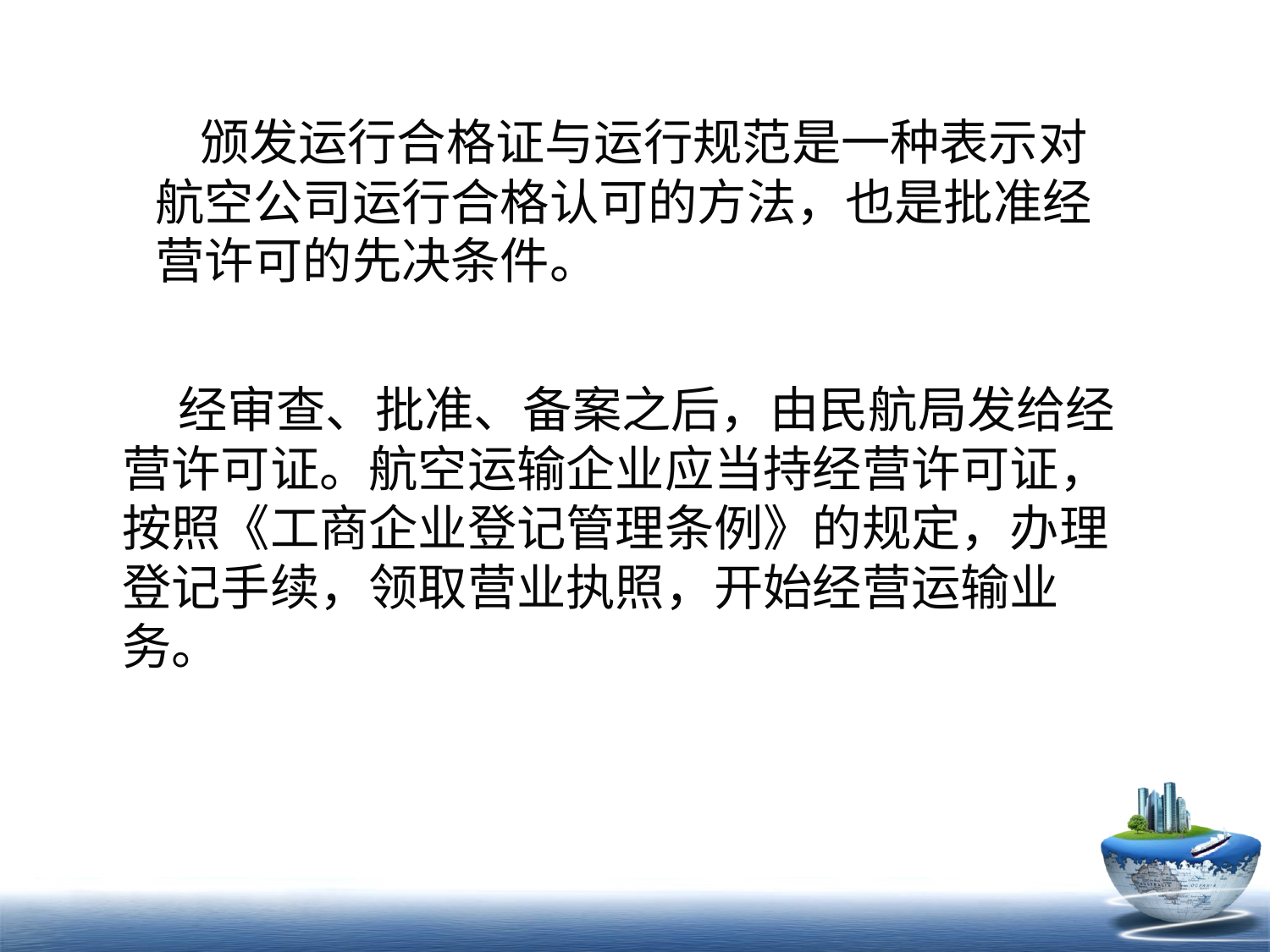

颁发运行合格证与运行规范是一种表示对航空公司运行合格认可的方法，也是批准经营许可的先决条件。
    经审查、批准、备案之后，由民航局发给经营许可证。航空运输企业应当持经营许可证，按照《工商企业登记管理条例》的规定，办理登记手续，领取营业执照，开始经营运输业务。